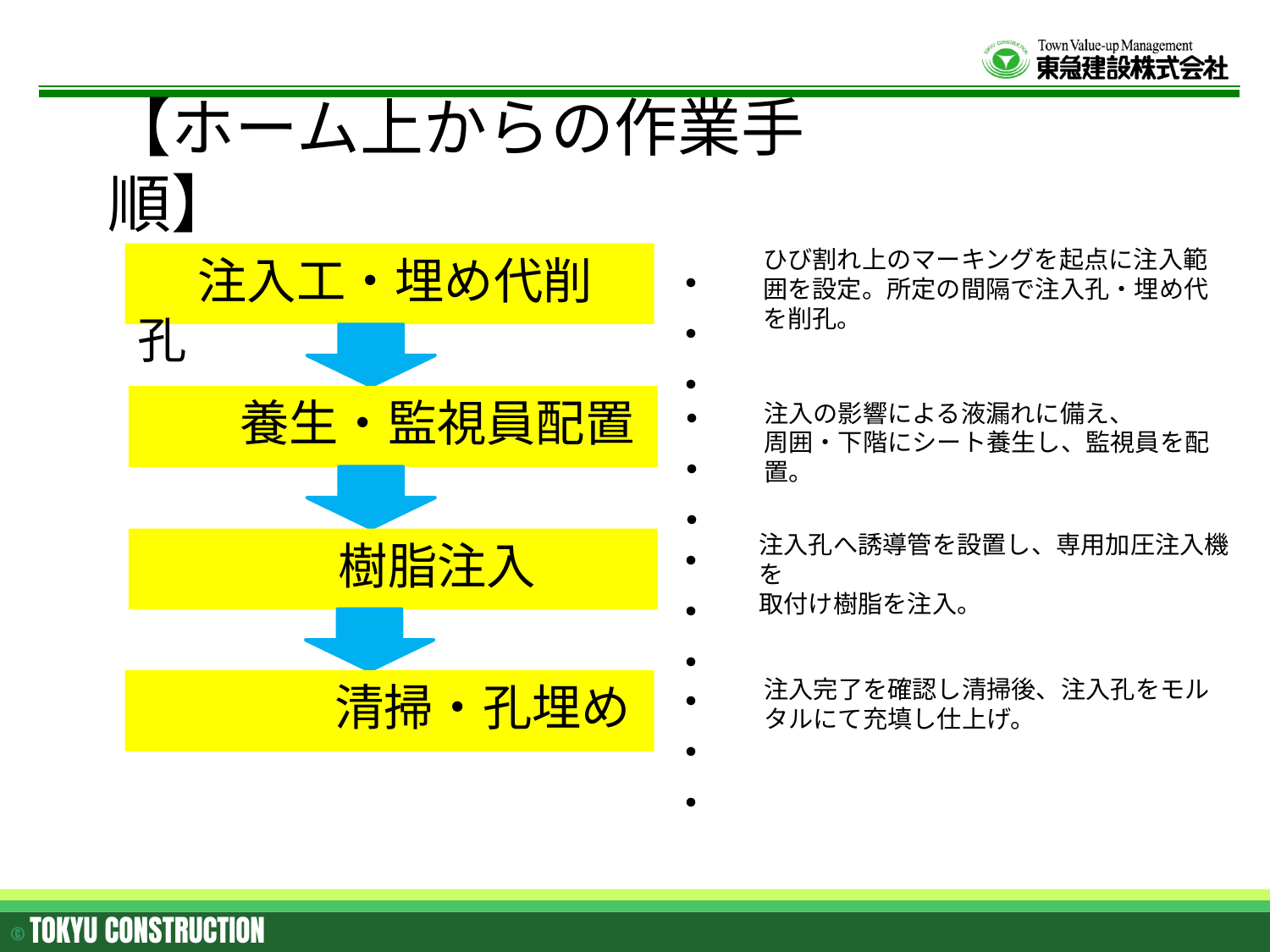

# 【ホーム上からの作業手順】
ひび割れ上のマーキングを起点に注入範囲を設定。所定の間隔で注入孔・埋め代を削孔。
　 注入工・埋め代削孔
・・・

・・・
　　養生・監視員配置
注入の影響による液漏れに備え、
周囲・下階にシート養生し、監視員を配置。

注入孔へ誘導管を設置し、専用加圧注入機を
取付け樹脂を注入。
・・・
　　　　樹脂注入

注入完了を確認し清掃後、注入孔をモルタルにて充填し仕上げ。
・・・
　　　　清掃・孔埋め